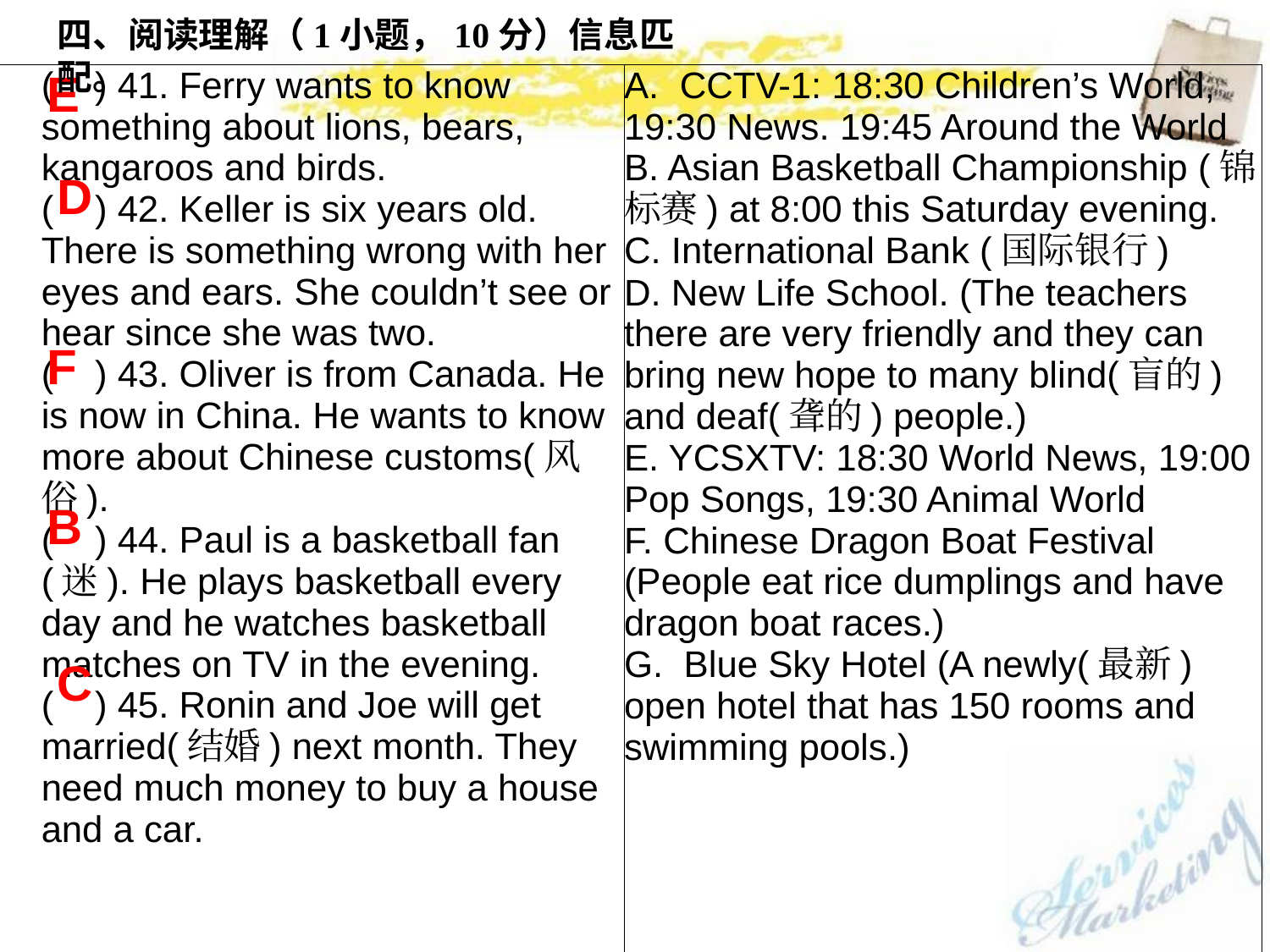

四、阅读理解（1小题，10分）信息匹配。
E
| ( ) 41. Ferry wants to know something about lions, bears, kangaroos and birds. ( ) 42. Keller is six years old. There is something wrong with her eyes and ears. She couldn’t see or hear since she was two. ( ) 43. Oliver is from Canada. He is now in China. He wants to know more about Chinese customs(风俗). ( ) 44. Paul is a basketball fan(迷). He plays basketball every day and he watches basketball matches on TV in the evening. ( ) 45. Ronin and Joe will get married(结婚) next month. They need much money to buy a house and a car. | A.  CCTV-1: 18:30 Children’s World, 19:30 News. 19:45 Around the World B. Asian Basketball Championship (锦标赛) at 8:00 this Saturday evening. C. International Bank (国际银行) D. New Life School. (The teachers there are very friendly and they can bring new hope to many blind(盲的) and deaf(聋的) people.) E. YCSXTV: 18:30 World News, 19:00 Pop Songs, 19:30 Animal World F. Chinese Dragon Boat Festival (People eat rice dumplings and have dragon boat races.) G.  Blue Sky Hotel (A newly(最新) open hotel that has 150 rooms and swimming pools.) |
| --- | --- |
D
F
B
C